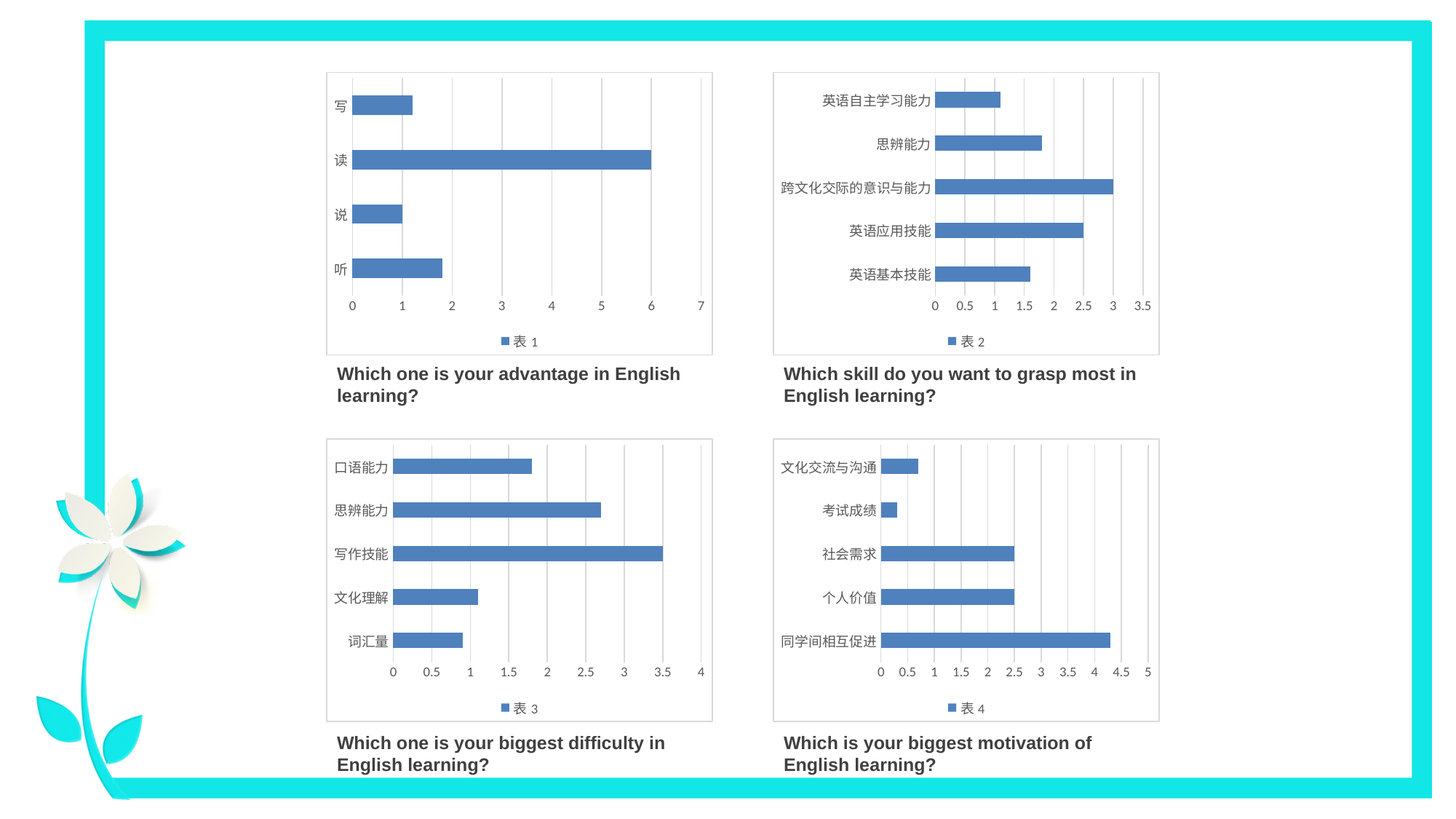

### Chart

| Category | 表1 |
|---|---|
| 听 | 1.8 |
| 说 | 1.0 |
| 读 | 6.0 |
| 写 | 1.2 |

### Chart

| Category | 表2 |
|---|---|
| 英语基本技能 | 1.6 |
| 英语应用技能 | 2.5 |
| 跨文化交际的意识与能力 | 3.0 |
| 思辨能力 | 1.8 |
| 英语自主学习能力 | 1.1 |
Which one is your advantage in English learning?
Which skill do you want to grasp most in English learning?

### Chart

| Category | 表3 |
|---|---|
| 词汇量 | 0.9 |
| 文化理解 | 1.1 |
| 写作技能 | 3.5 |
| 思辨能力 | 2.7 |
| 口语能力 | 1.8 |

### Chart

| Category | 表4 |
|---|---|
| 同学间相互促进 | 4.3 |
| 个人价值 | 2.5 |
| 社会需求 | 2.5 |
| 考试成绩 | 0.3 |
| 文化交流与沟通 | 0.700000000000001 |
Which one is your biggest difficulty in English learning?
Which is your biggest motivation of English learning?